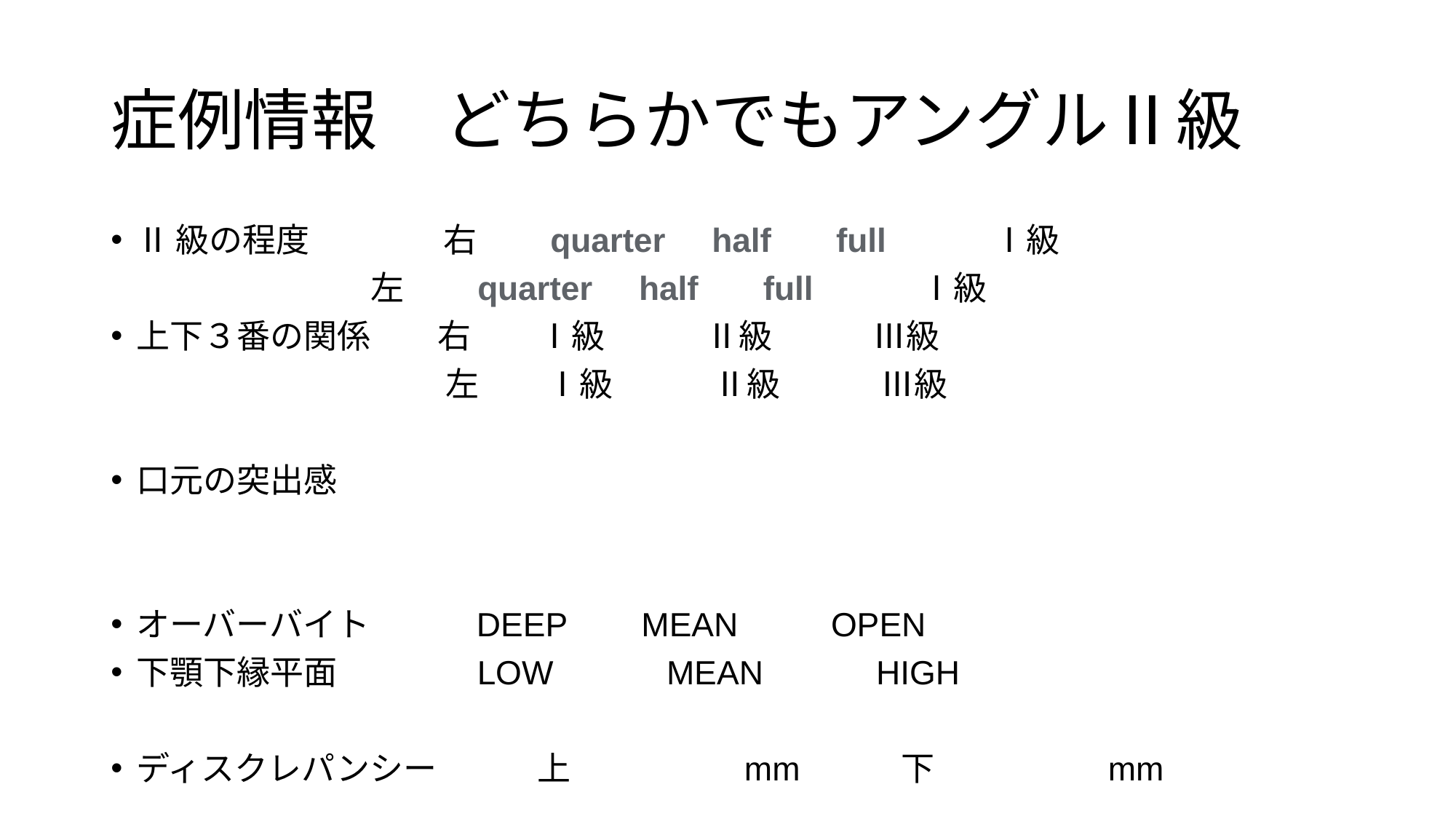

# 症例情報　どちらかでもアングルⅡ級
Ⅱ級の程度　　　　右　　quarter     half       full　　　Ⅰ級
                                  左　　quarter     half       full　　　Ⅰ級
上下３番の関係　　右　　Ⅰ級　　　Ⅱ級　　　Ⅲ級
　　　　　　　　　　左　　Ⅰ級　　　Ⅱ級　　　Ⅲ級

口元の突出感

オーバーバイト　　　DEEP        MEAN          OPEN
下顎下縁平面　　　　LOW　　　MEAN　　　HIGH

ディスクレパンシー　　　上　　　　　mm   　　下　　　　　mm